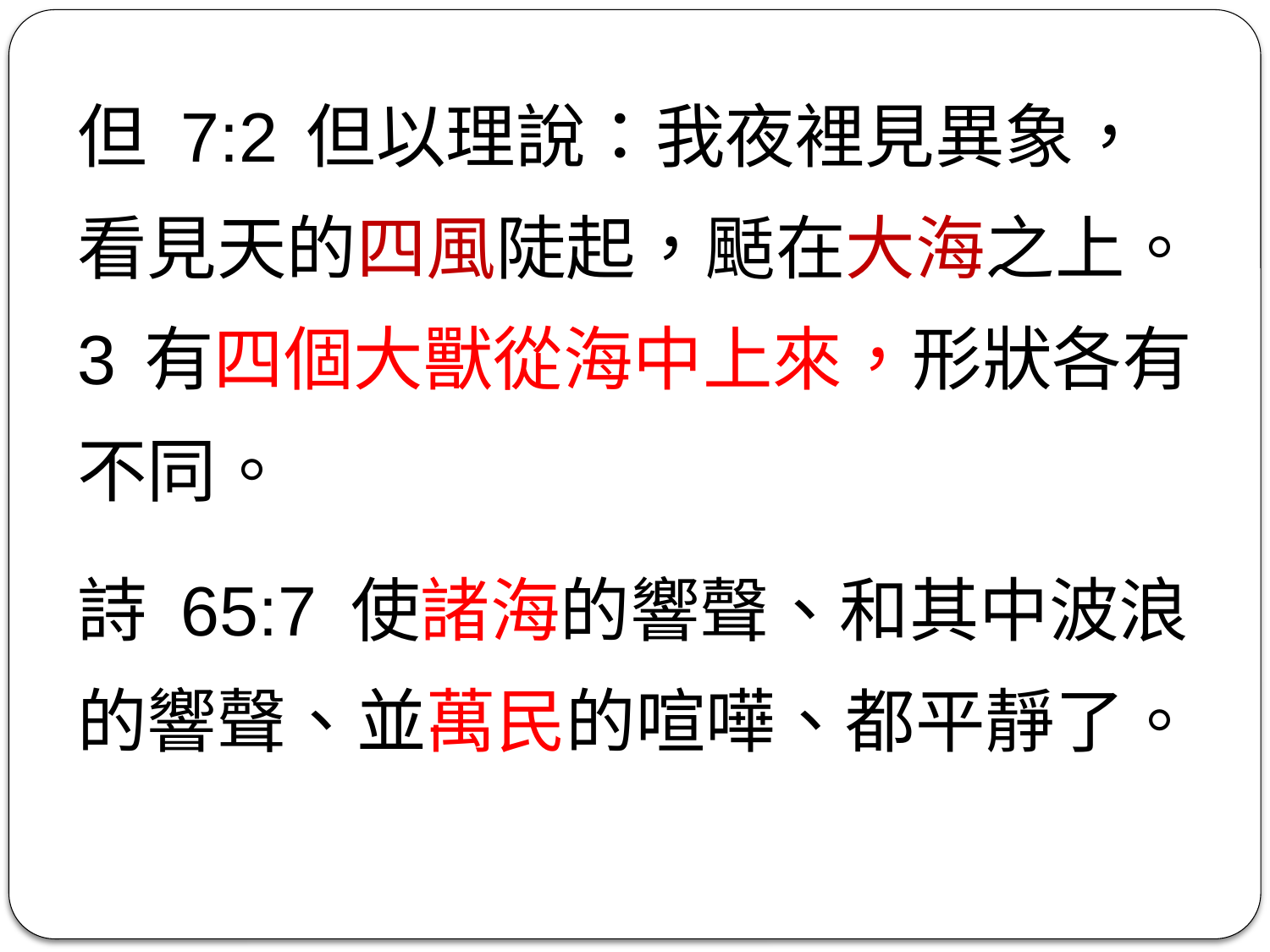

但 7:2 但以理說：我夜裡見異象，看見天的四風陡起，颳在大海之上。3 有四個大獸從海中上來，形狀各有不同。
詩 65:7 使諸海的響聲、和其中波浪的響聲、並萬民的喧嘩、都平靜了。